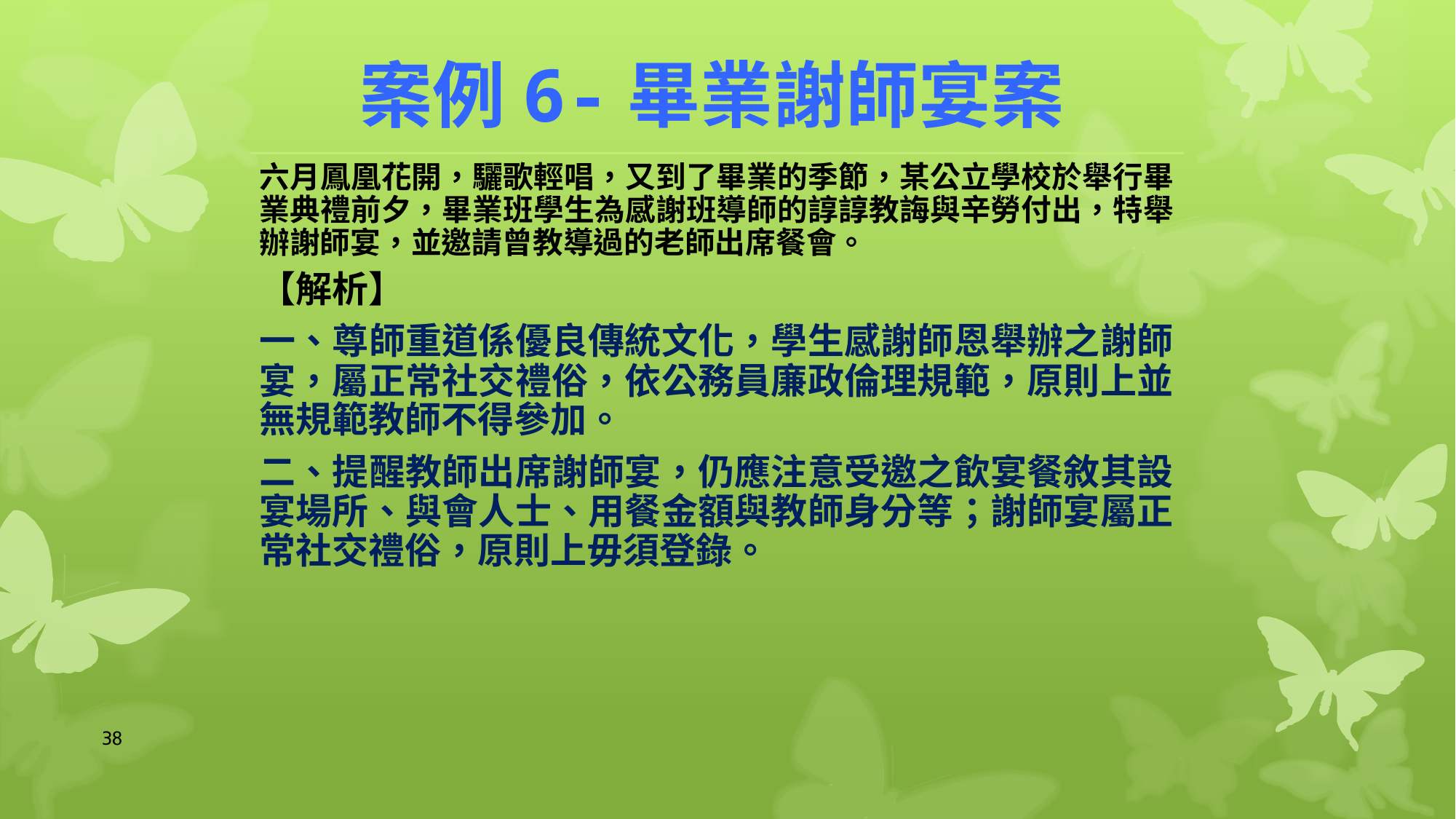

# 案例6-畢業謝師宴案
六月鳳凰花開，驪歌輕唱，又到了畢業的季節，某公立學校於舉行畢業典禮前夕，畢業班學生為感謝班導師的諄諄教誨與辛勞付出，特舉辦謝師宴，並邀請曾教導過的老師出席餐會。
【解析】
一、尊師重道係優良傳統文化，學生感謝師恩舉辦之謝師宴，屬正常社交禮俗，依公務員廉政倫理規範，原則上並無規範教師不得參加。
二、提醒教師出席謝師宴，仍應注意受邀之飲宴餐敘其設宴場所、與會人士、用餐金額與教師身分等；謝師宴屬正常社交禮俗，原則上毋須登錄。
38